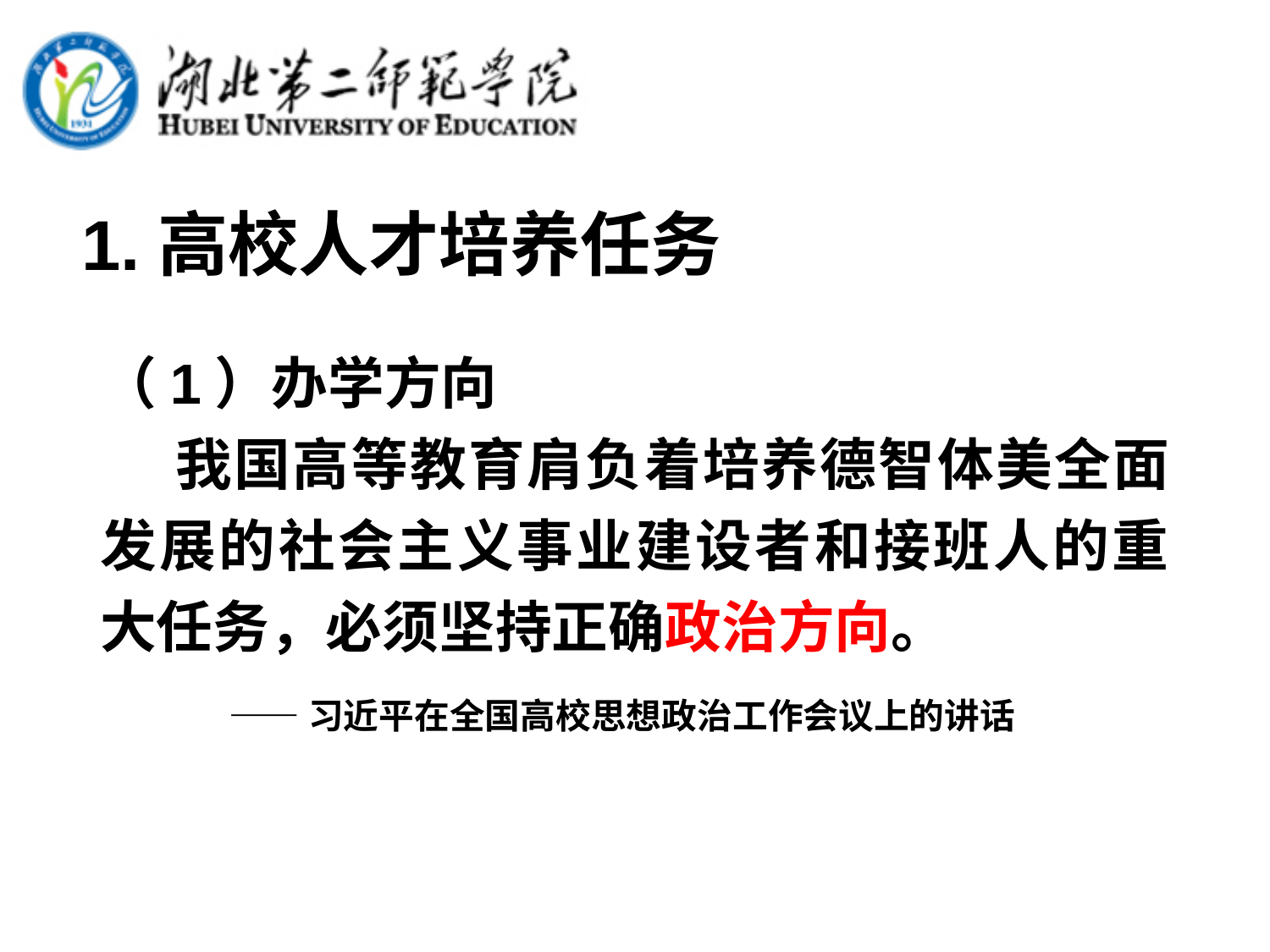

# 1.高校人才培养任务
（1）办学方向
    我国高等教育肩负着培养德智体美全面发展的社会主义事业建设者和接班人的重大任务，必须坚持正确政治方向。
          ——习近平在全国高校思想政治工作会议上的讲话